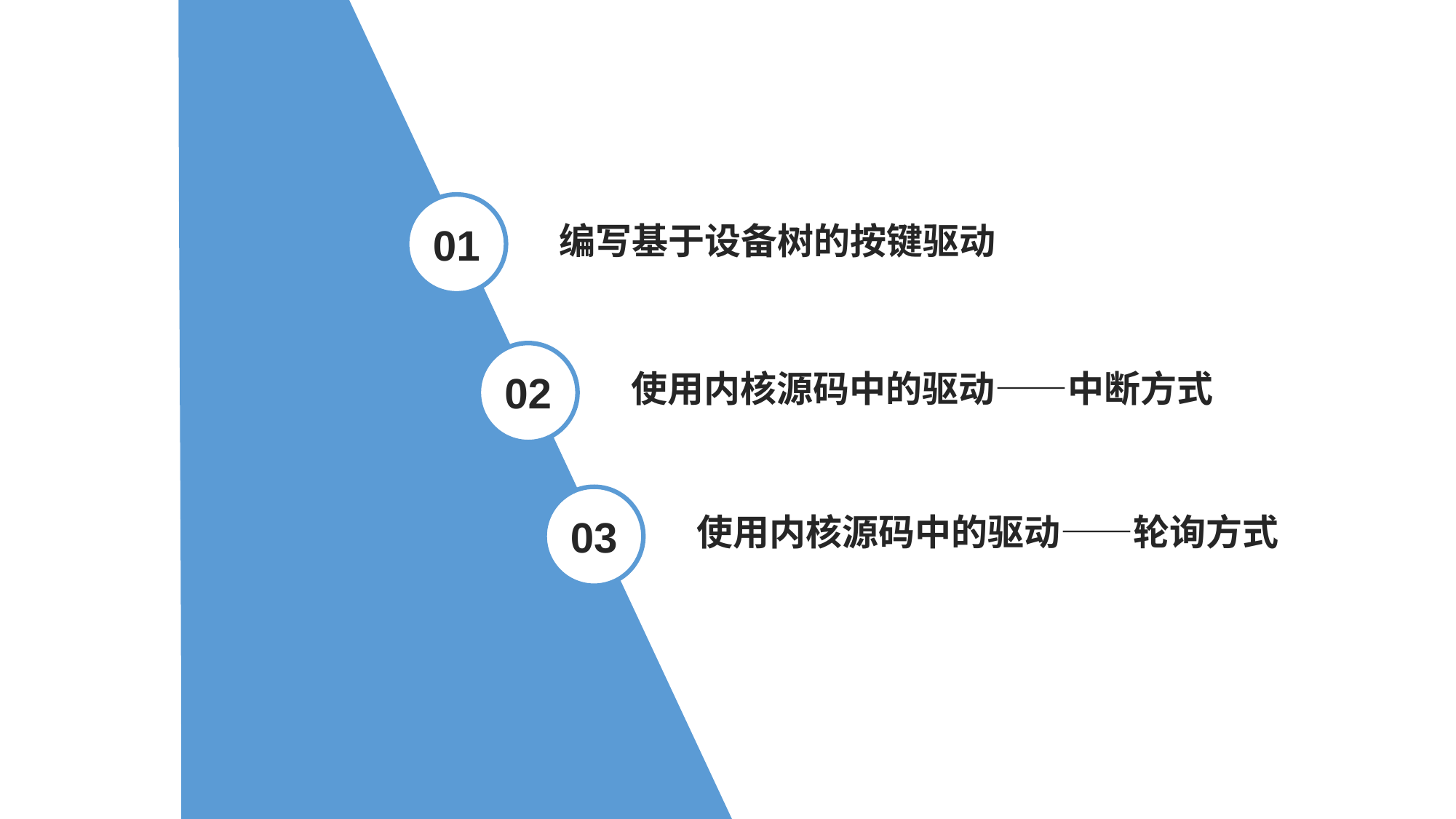

01
编写基于设备树的按键驱动

02
使用内核源码中的驱动——中断方式

03
使用内核源码中的驱动——轮询方式